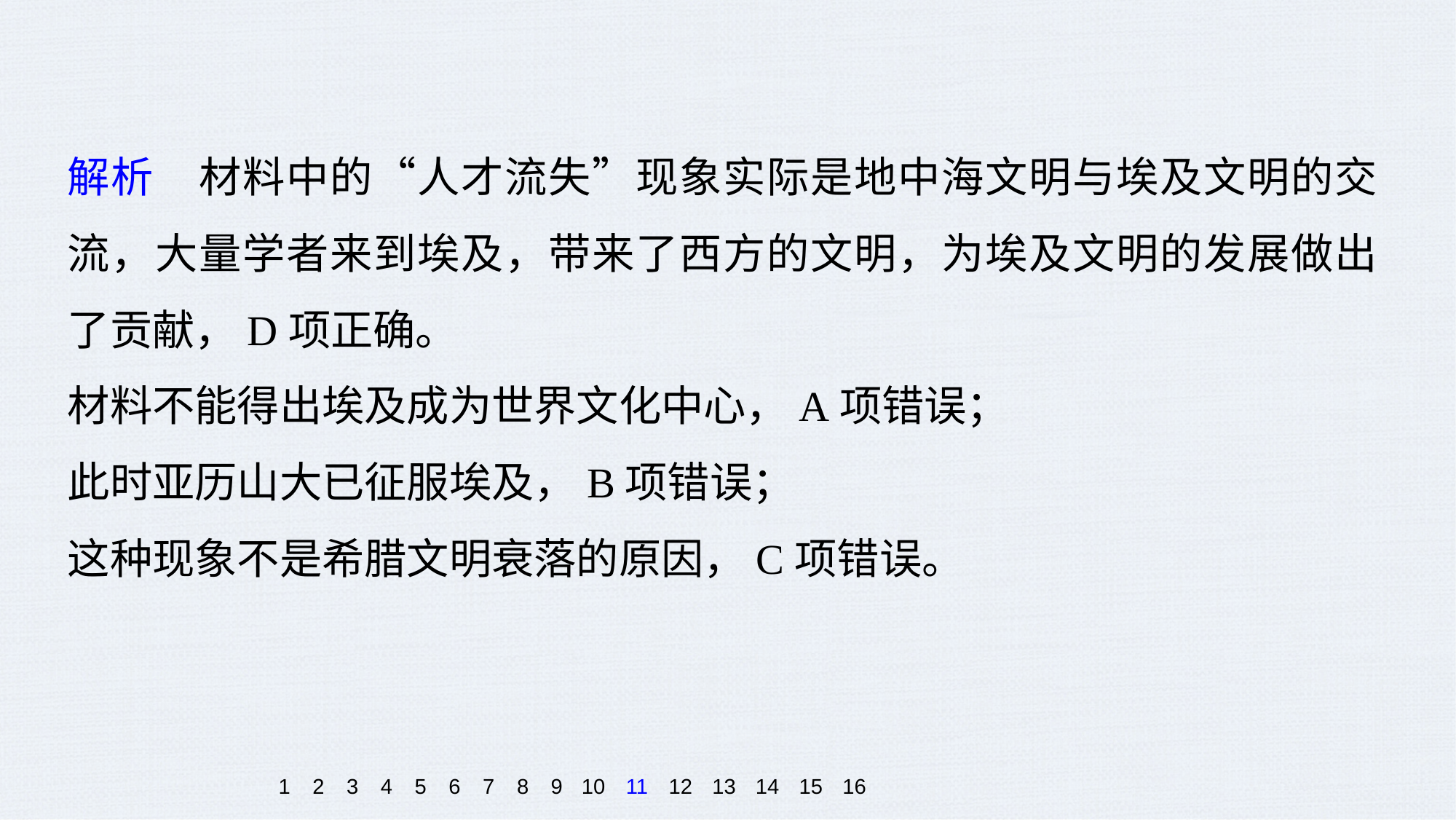

解析　材料中的“人才流失”现象实际是地中海文明与埃及文明的交流，大量学者来到埃及，带来了西方的文明，为埃及文明的发展做出了贡献，D项正确。
材料不能得出埃及成为世界文化中心，A项错误；
此时亚历山大已征服埃及，B项错误；
这种现象不是希腊文明衰落的原因，C项错误。
1
2
3
4
5
6
7
8
9
10
11
12
13
14
15
16